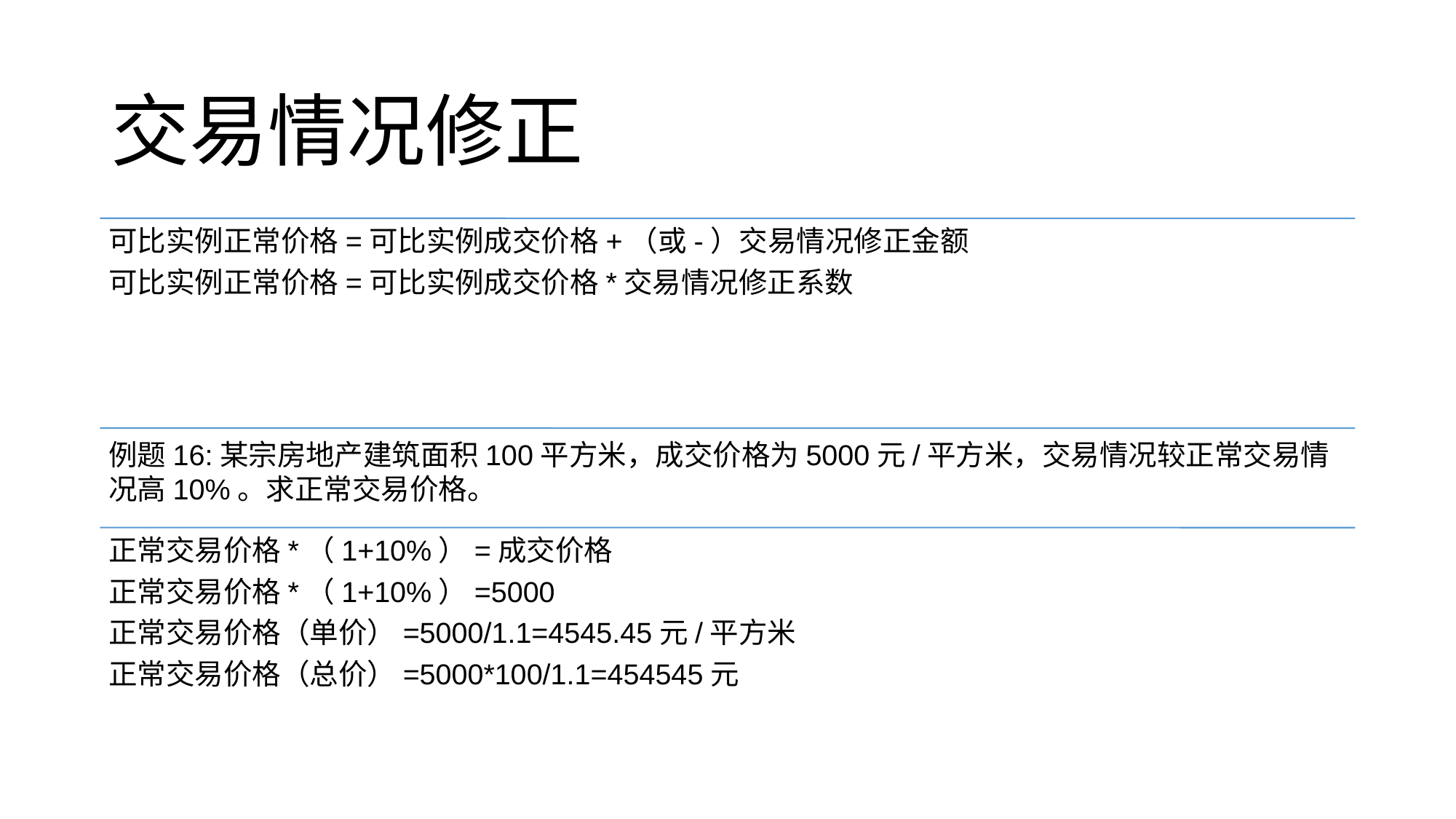

# 交易情况修正
可比实例正常价格=可比实例成交价格+（或-）交易情况修正金额
可比实例正常价格=可比实例成交价格*交易情况修正系数
例题16:某宗房地产建筑面积100平方米，成交价格为5000元/平方米，交易情况较正常交易情况高10%。求正常交易价格。
正常交易价格*（1+10%）=成交价格
正常交易价格*（1+10%）=5000
正常交易价格（单价）=5000/1.1=4545.45元/平方米
正常交易价格（总价）=5000*100/1.1=454545元